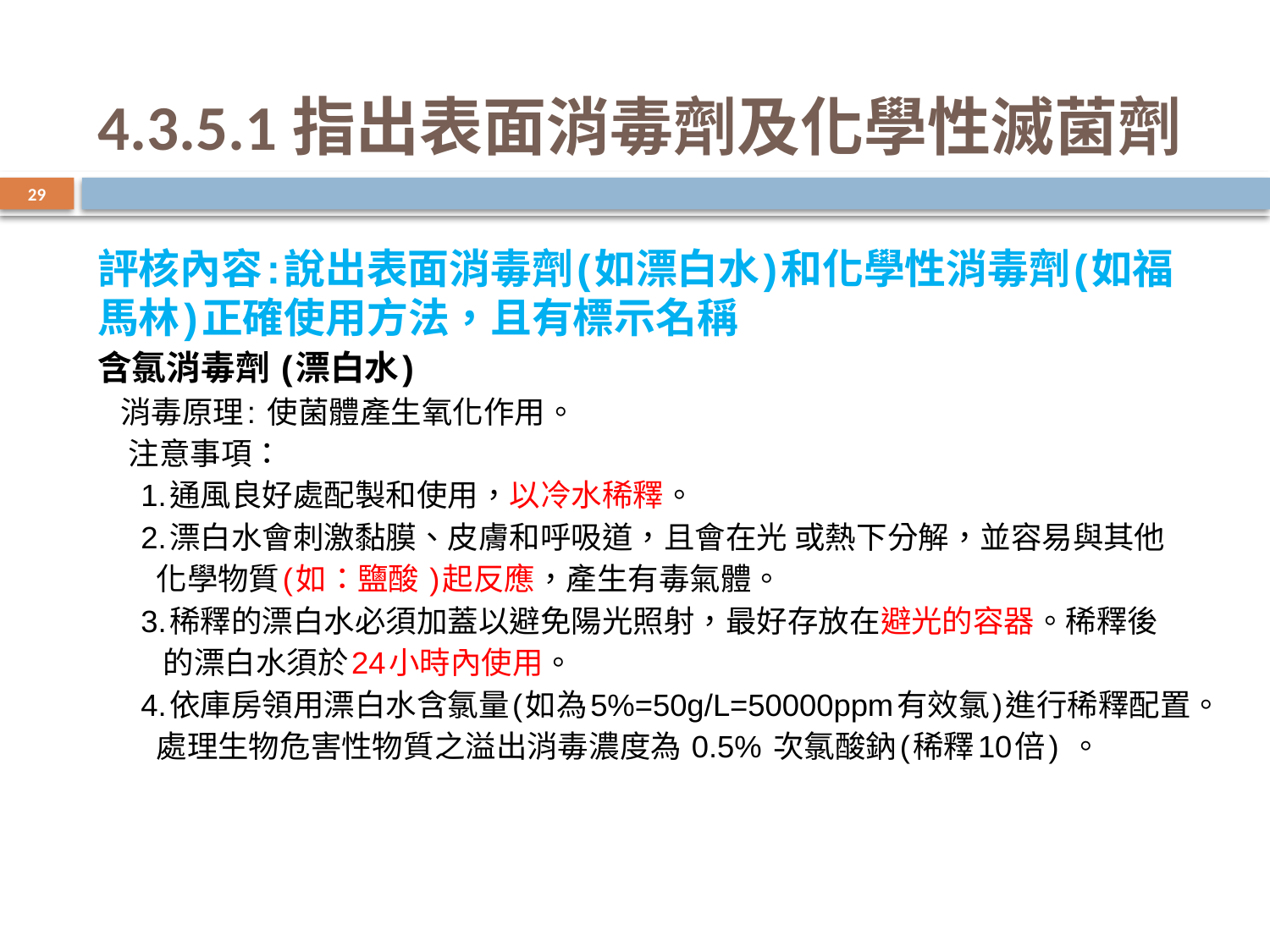

# 4.3.5.1指出表面消毒劑及化學性滅菌劑
29
評核內容:說出表面消毒劑(如漂白水)和化學性消毒劑(如福馬林)正確使用方法，且有標示名稱
含氯消毒劑 (漂白水)
      消毒原理: 使菌體產生氧化作用。
    注意事項：
     1.通風良好處配製和使用，以冷水稀釋。
     2.漂白水會刺激黏膜、皮膚和呼吸道，且會在光 或熱下分解，並容易與其他
        化學物質(如：鹽酸 )起反應，產生有毒氣體。
     3.稀釋的漂白水必須加蓋以避免陽光照射，最好存放在避光的容器。稀釋後
         的漂白水須於24小時內使用。
     4.依庫房領用漂白水含氯量(如為5%=50g/L=50000ppm有效氯)進行稀釋配置。
        處理生物危害性物質之溢出消毒濃度為 0.5% 次氯酸鈉(稀釋10倍) 。